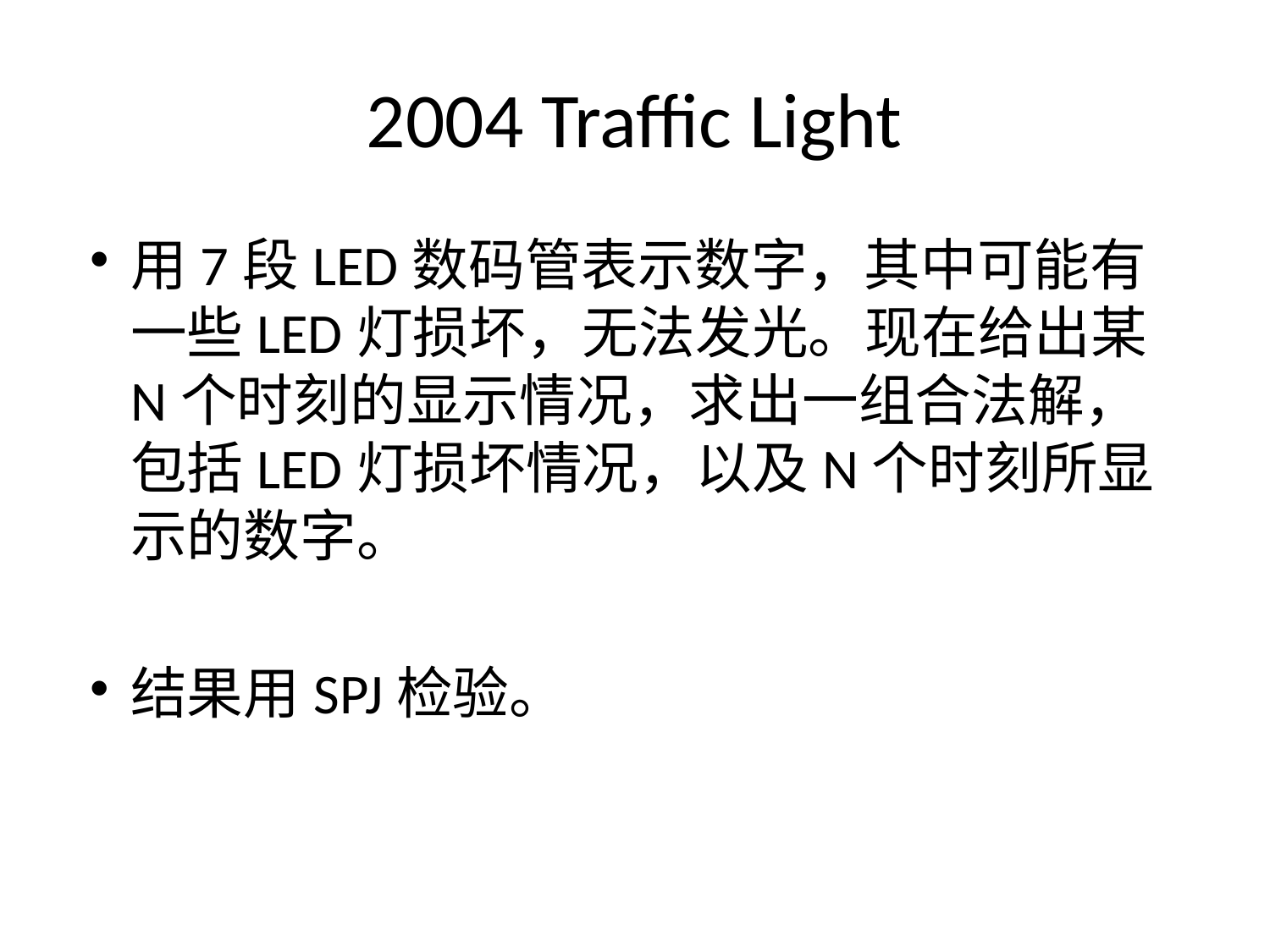

# 2004 Traffic Light
用7段LED数码管表示数字，其中可能有一些LED灯损坏，无法发光。现在给出某N个时刻的显示情况，求出一组合法解，包括LED灯损坏情况，以及N个时刻所显示的数字。

结果用SPJ检验。